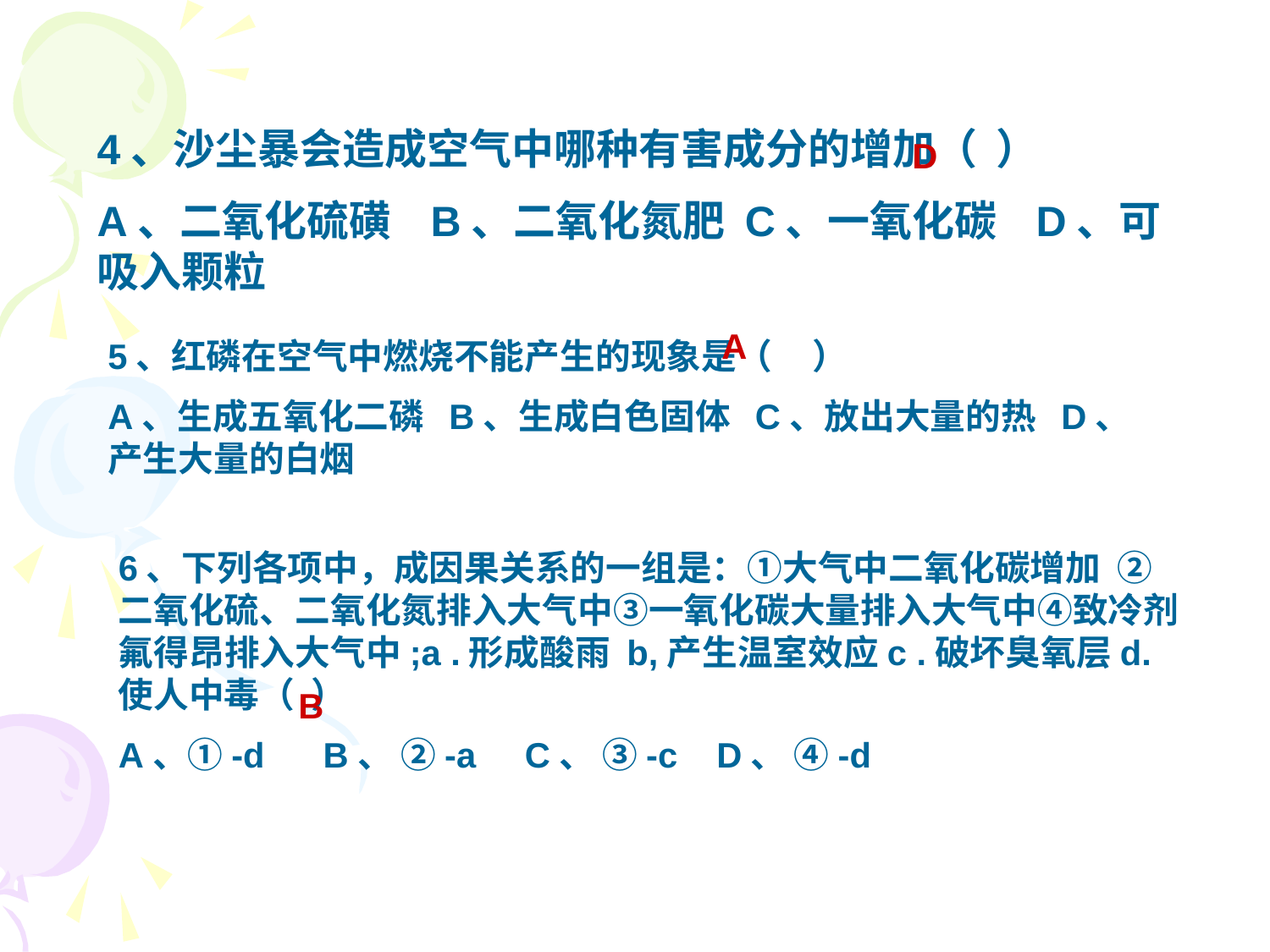

4、沙尘暴会造成空气中哪种有害成分的增加（  ）
A、二氧化硫磺   B、二氧化氮肥 C、一氧化碳   D、可吸入颗粒
D
A
5、红磷在空气中燃烧不能产生的现象是（     ）
A、生成五氧化二磷  B、生成白色固体  C、放出大量的热  D、产生大量的白烟
6、下列各项中，成因果关系的一组是：①大气中二氧化碳增加  ②二氧化硫、二氧化氮排入大气中③一氧化碳大量排入大气中④致冷剂氟得昂排入大气中;a .形成酸雨 b,产生温室效应c .破坏臭氧层d.使人中毒（  ）
A、①-d      B、 ②-a     C、 ③-c    D、 ④-d

B